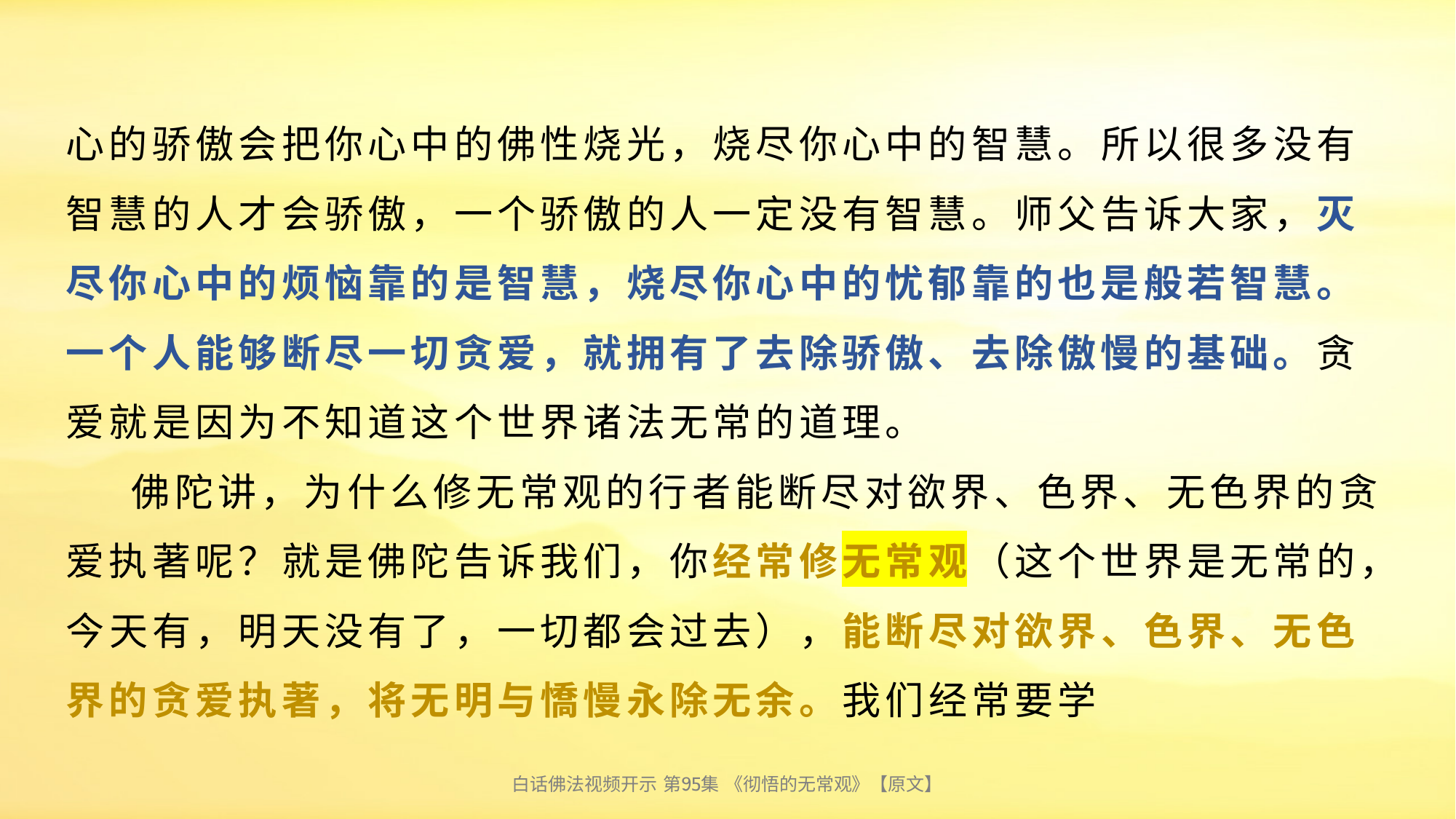

# 心的骄傲会把你心中的佛性烧光，烧尽你心中的智慧。所以很多没有智慧的人才会骄傲，一个骄傲的人一定没有智慧。师父告诉大家，灭尽你心中的烦恼靠的是智慧，烧尽你心中的忧郁靠的也是般若智慧。一个人能够断尽一切贪爱，就拥有了去除骄傲、去除傲慢的基础。贪爱就是因为不知道这个世界诸法无常的道理。 佛陀讲，为什么修无常观的行者能断尽对欲界、色界、无色界的贪爱执著呢？就是佛陀告诉我们，你经常修无常观（这个世界是无常的，今天有，明天没有了，一切都会过去），能断尽对欲界、色界、无色界的贪爱执著，将无明与憍慢永除无余。我们经常要学
白话佛法视频开示 第95集 《彻悟的无常观》【原文】